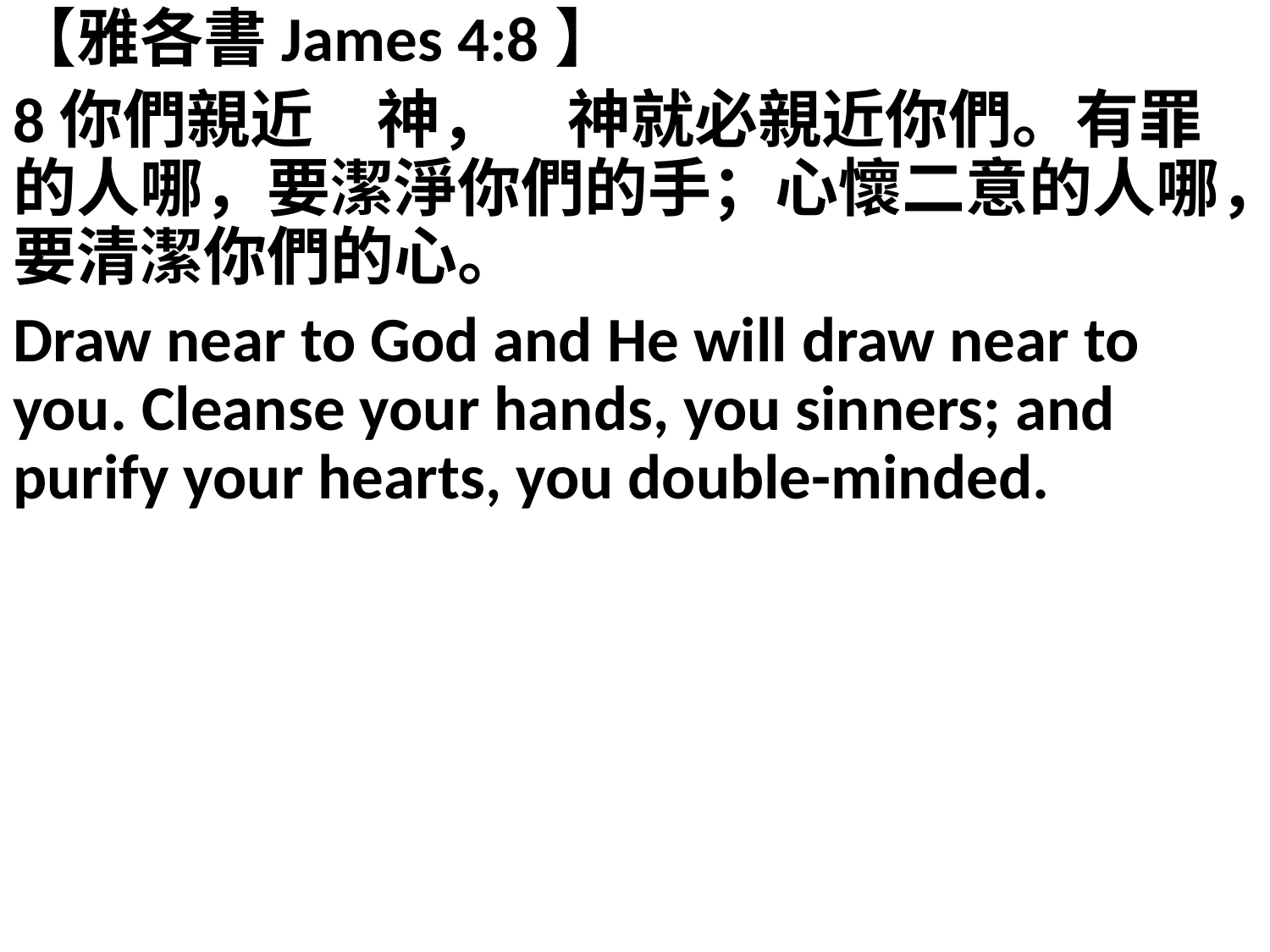

【雅各書James 4:8】
8你們親近　神，　神就必親近你們。有罪的人哪，要潔淨你們的手；心懷二意的人哪，要清潔你們的心。
Draw near to God and He will draw near to you. Cleanse your hands, you sinners; and purify your hearts, you double-minded.